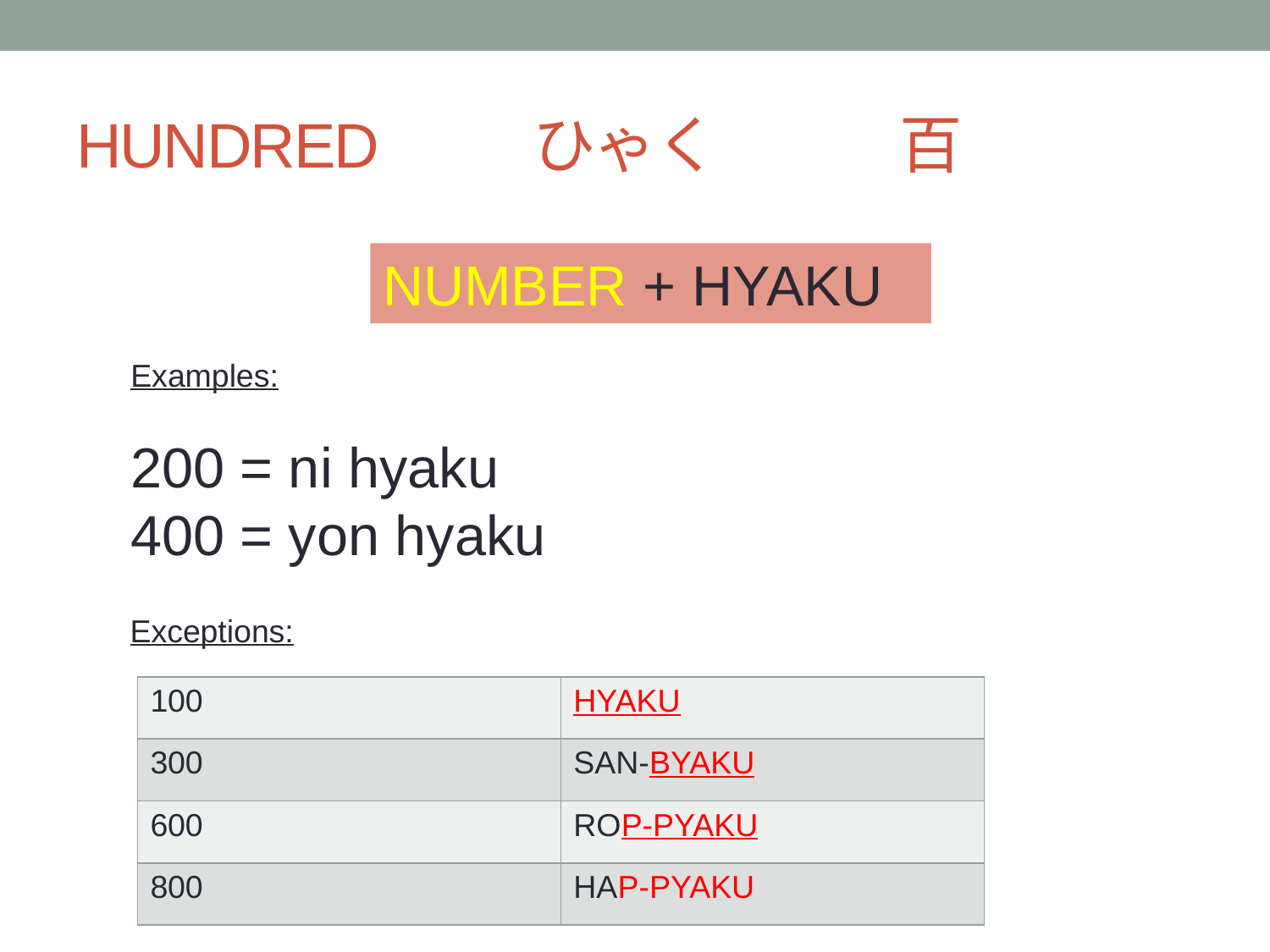

# HUNDRED 	  ひゃく　　		百
NUMBER + HYAKU
Examples:

200 = ni hyaku
400 = yon hyaku
Exceptions:
| 100 | HYAKU |
| --- | --- |
| 300 | SAN-BYAKU |
| 600 | ROP-PYAKU |
| 800 | HAP-PYAKU |